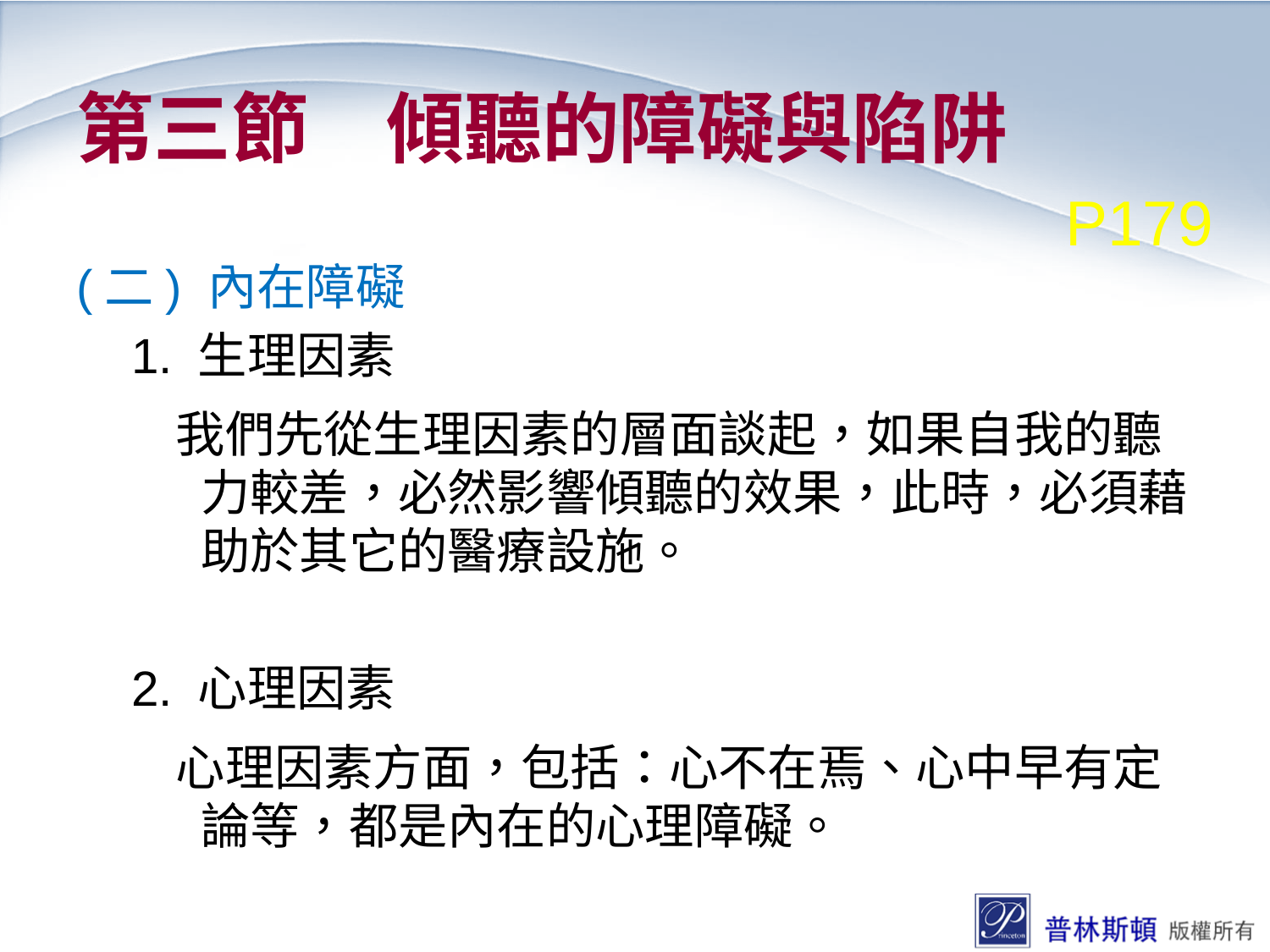

# 第三節　傾聽的障礙與陷阱
P179
(二) 內在障礙
    1. 生理因素
        我們先從生理因素的層面談起，如果自我的聽力較差，必然影響傾聽的效果，此時，必須藉助於其它的醫療設施。

    2. 心理因素
        心理因素方面，包括：心不在焉、心中早有定論等，都是內在的心理障礙。